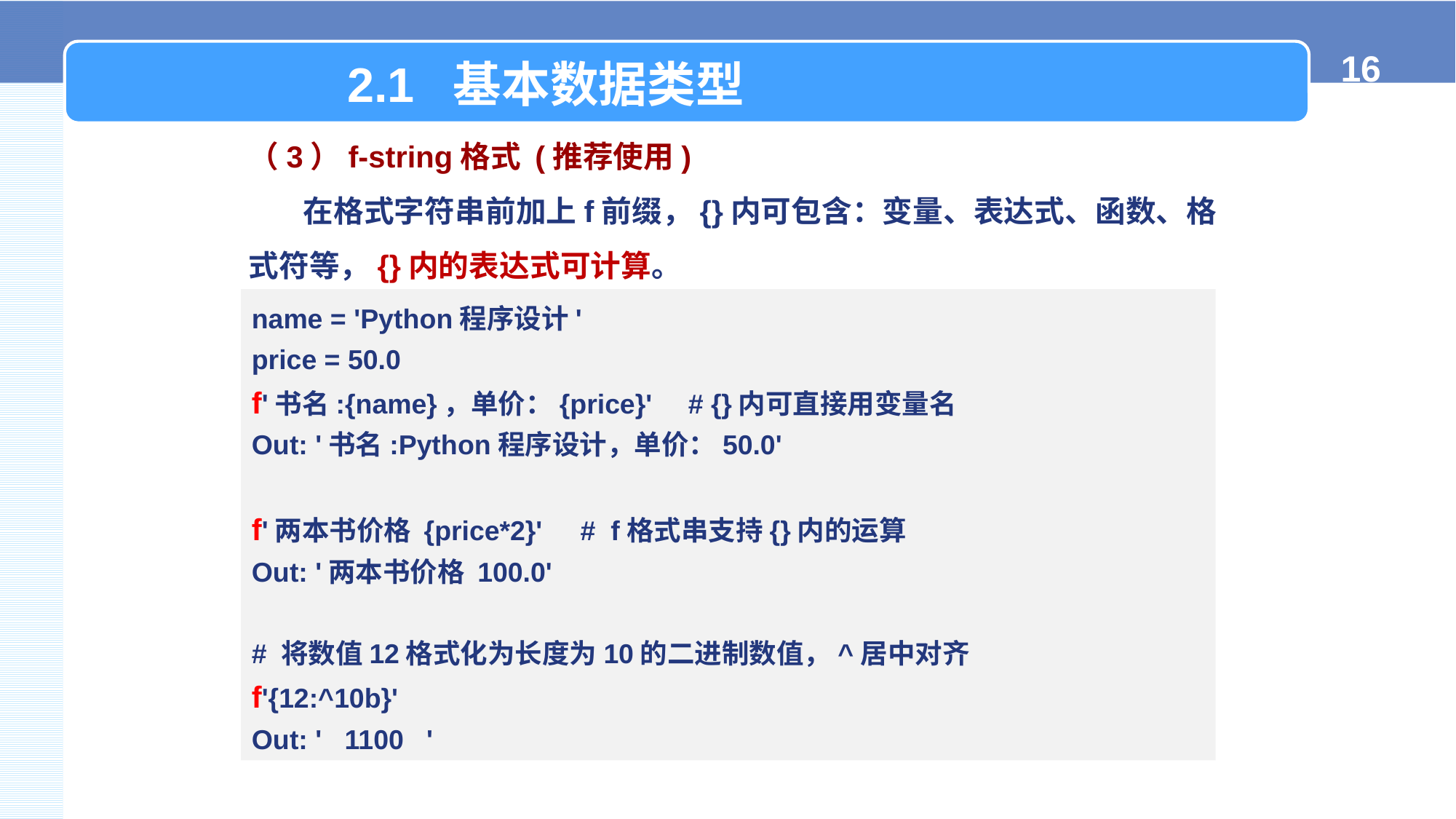

2.1  基本数据类型
（3）f-string格式 (推荐使用)
在格式字符串前加上f前缀，{}内可包含：变量、表达式、函数、格式符等，{}内的表达式可计算。

name = 'Python程序设计'
price = 50.0
f'书名:{name}，单价：{price}' 	# {}内可直接用变量名
Out: '书名:Python程序设计，单价：50.0'

f'两本书价格 {price*2}'     #  f格式串支持{}内的运算
Out: '两本书价格 100.0'

# 将数值12格式化为长度为10的二进制数值，^居中对齐
f'{12:^10b}'
Out: '   1100   '